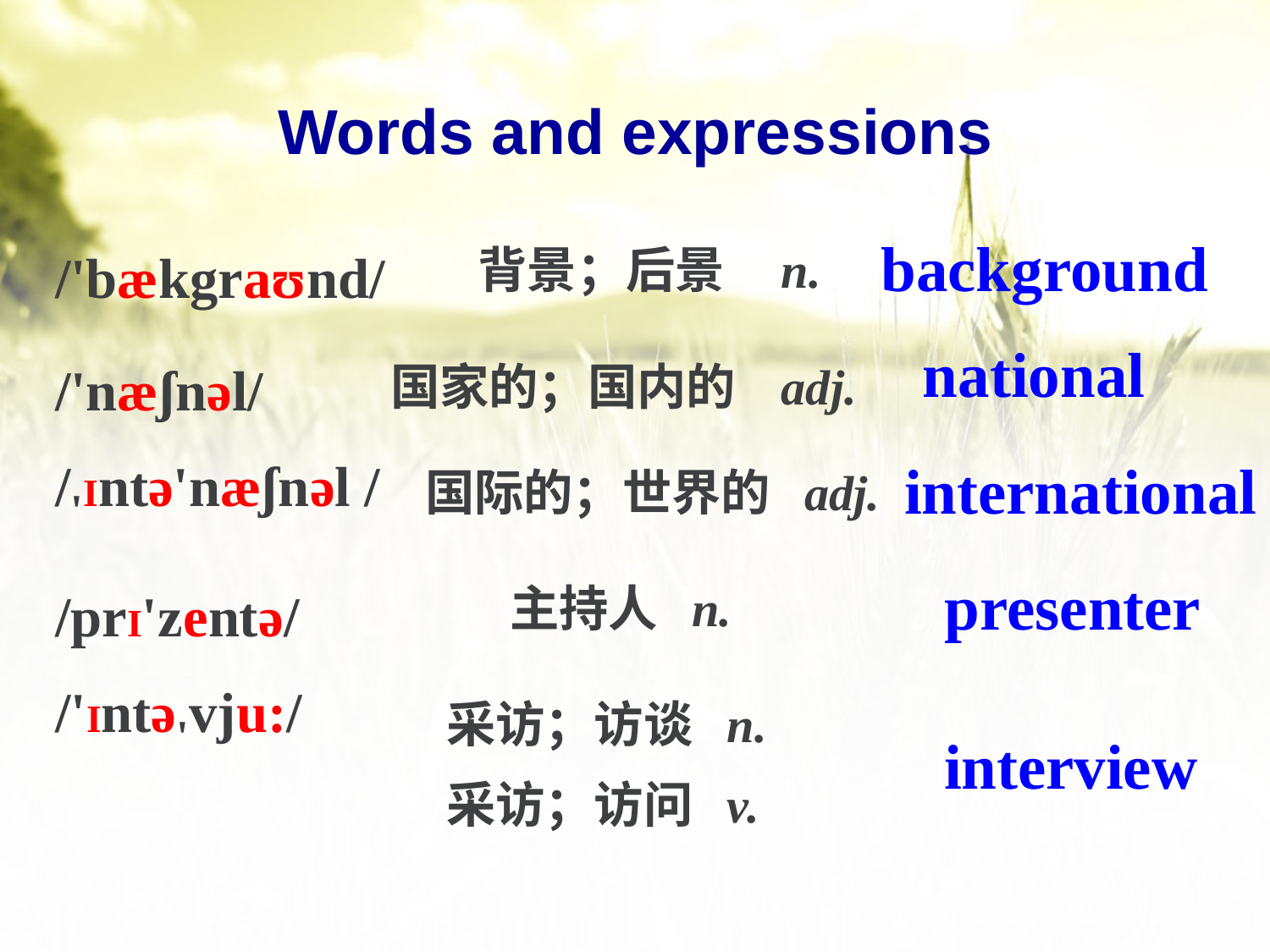

Words and expressions
/'bækgraʊnd/
/'næʃnəl/
/'Intə'næʃnəl /
/prI'zentə/
/'Intə'vju:/
background
背景；后景    n.
national
国家的；国内的   adj.
international
国际的；世界的  adj.
presenter
主持人  n.
采访；访谈  n.
采访；访问  v.
interview